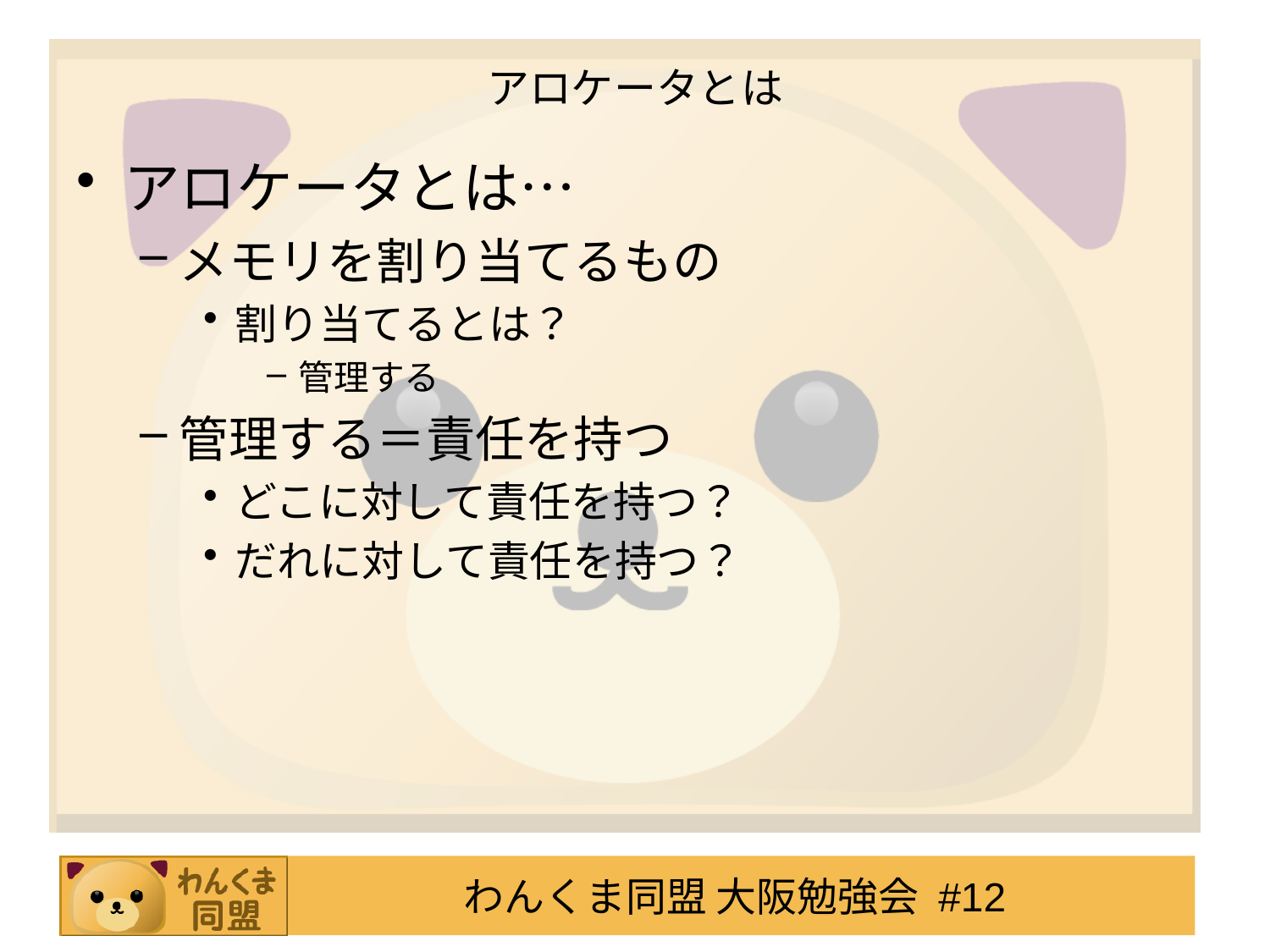

# アロケータとは
アロケータとは…
メモリを割り当てるもの
割り当てるとは？
管理する
管理する＝責任を持つ
どこに対して責任を持つ？
だれに対して責任を持つ？